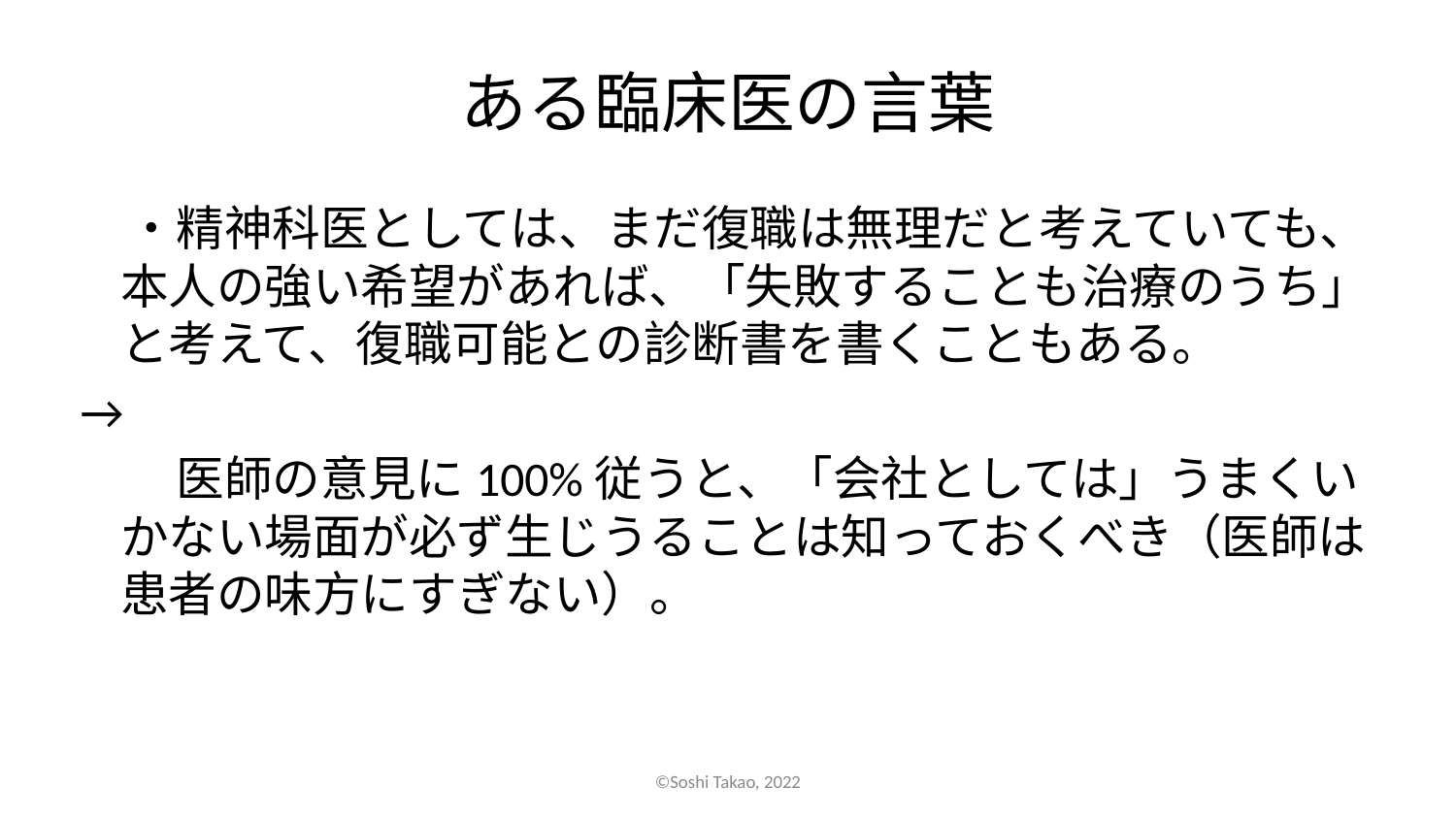

# ある臨床医の言葉
　・精神科医としては、まだ復職は無理だと考えていても、本人の強い希望があれば、「失敗することも治療のうち」と考えて、復職可能との診断書を書くこともある。
→
　　医師の意見に100%従うと、「会社としては」うまくいかない場面が必ず生じうることは知っておくべき（医師は患者の味方にすぎない）。
©Soshi Takao, 2022